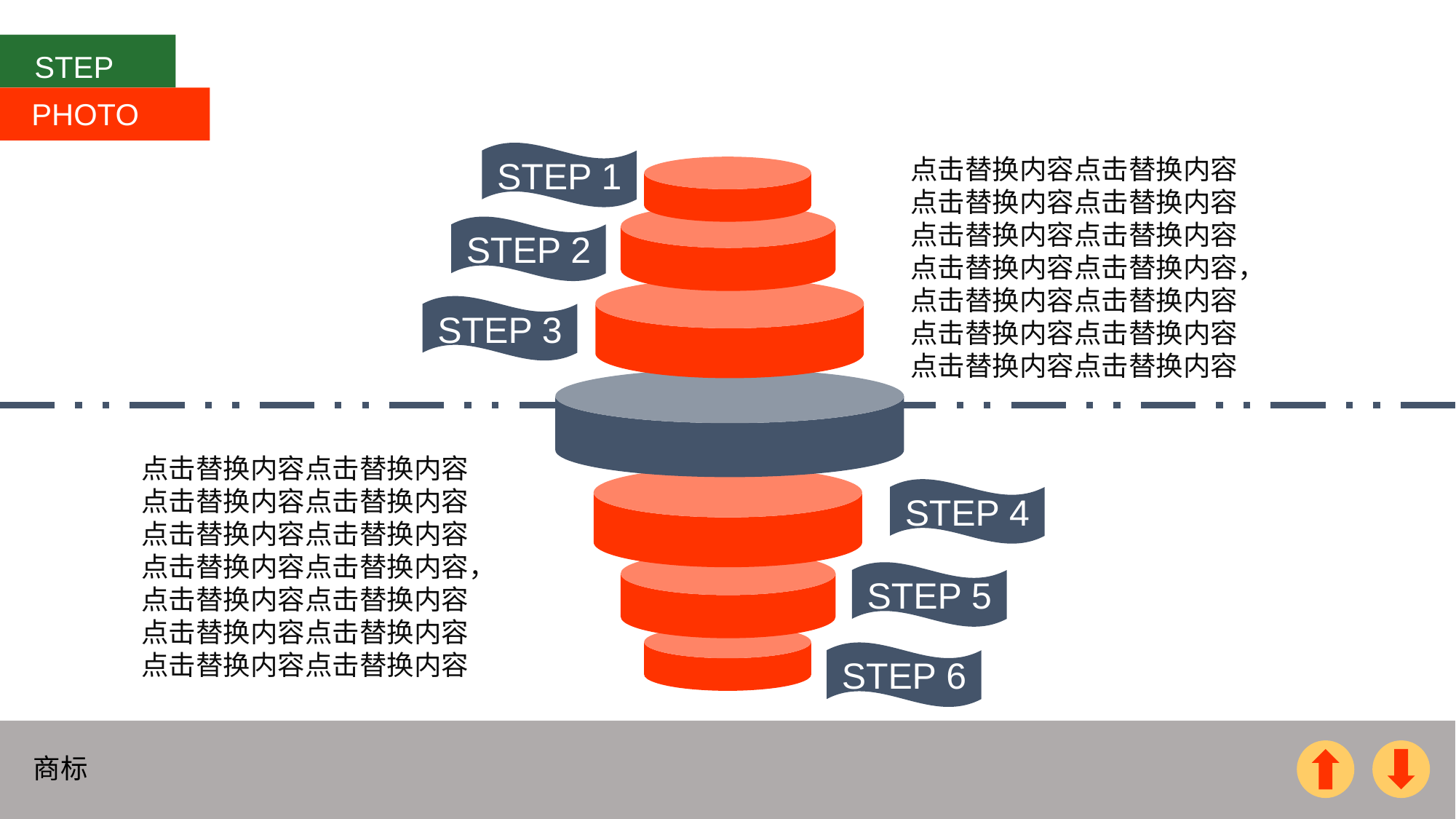

STEP
PHOTO
STEP 1
点击替换内容点击替换内容点击替换内容点击替换内容点击替换内容点击替换内容点击替换内容点击替换内容，点击替换内容点击替换内容点击替换内容点击替换内容点击替换内容点击替换内容

STEP 2

STEP 3

点击替换内容点击替换内容点击替换内容点击替换内容点击替换内容点击替换内容点击替换内容点击替换内容，点击替换内容点击替换内容点击替换内容点击替换内容点击替换内容点击替换内容

STEP 4

STEP 5

STEP 6